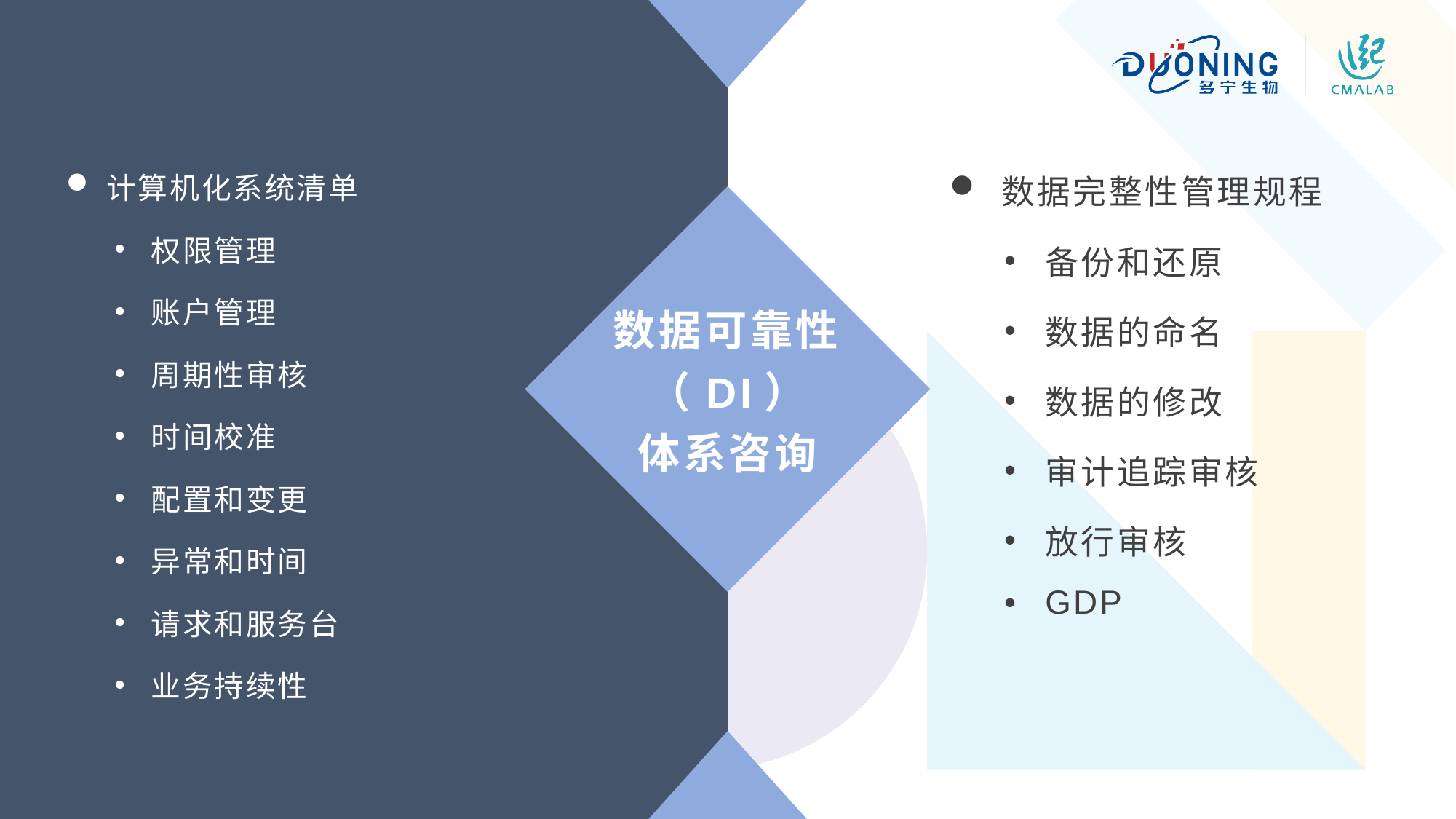

计算机化系统清单
权限管理
账户管理
周期性审核
时间校准
配置和变更
异常和时间
请求和服务台
业务持续性
数据完整性管理规程
备份和还原
数据的命名
数据的修改
审计追踪审核
放行审核
GDP

数据可靠性（DI）
体系咨询